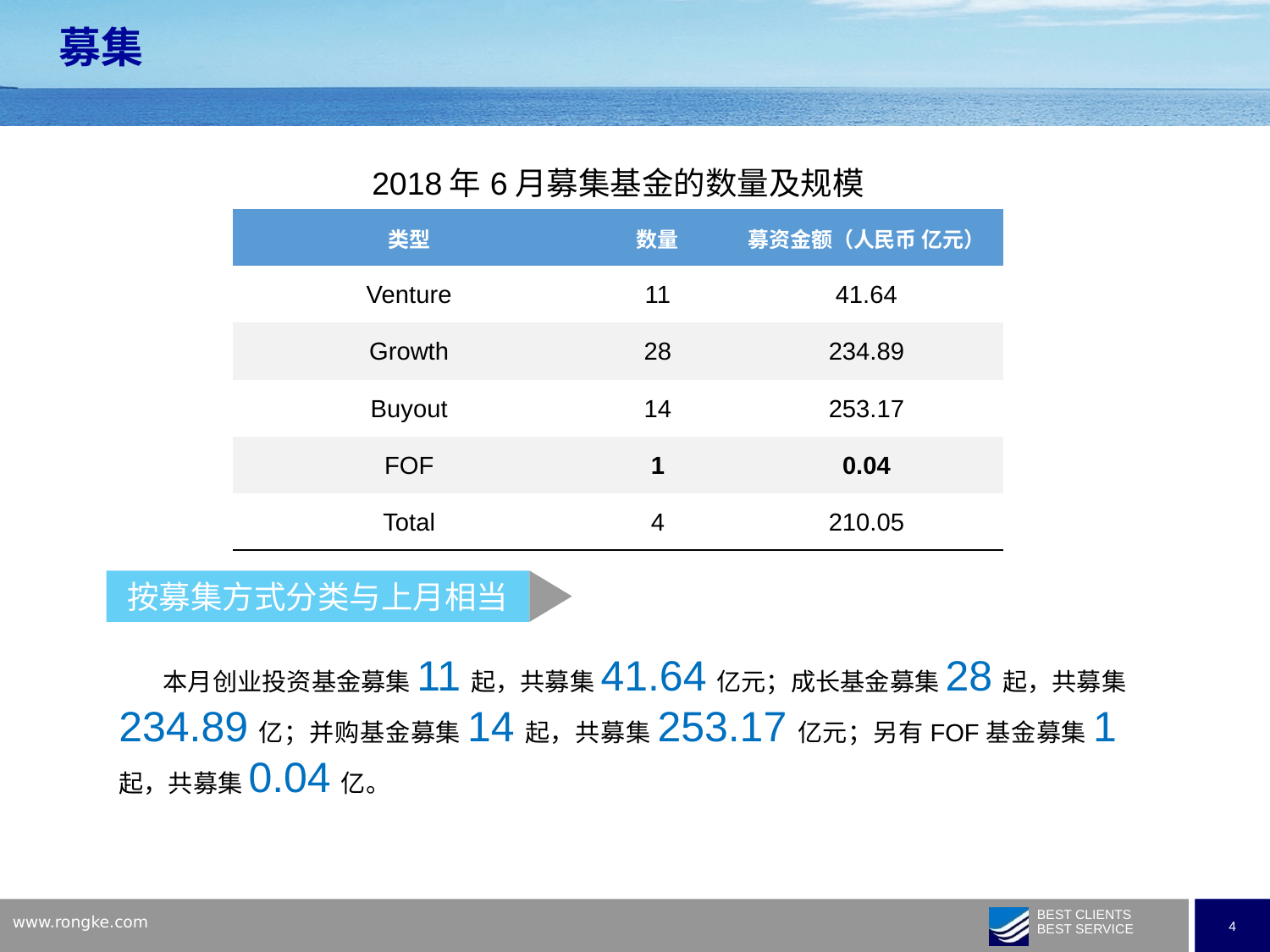

募集
| 2018年6月募集基金的数量及规模 |  |  |
| --- | --- | --- |
| 类型 | 数量 | 募资金额（人民币 亿元） |
| Venture | 11 | 41.64 |
| Growth | 28 | 234.89 |
| Buyout | 14 | 253.17 |
| FOF | 1 | 0.04 |
| Total | 4 | 210.05 |
按募集方式分类与上月相当

       本月创业投资基金募集11起，共募集41.64亿元；成长基金募集28起，共募集234.89亿；并购基金募集14起，共募集253.17亿元；另有FOF基金募集1起，共募集0.04亿。